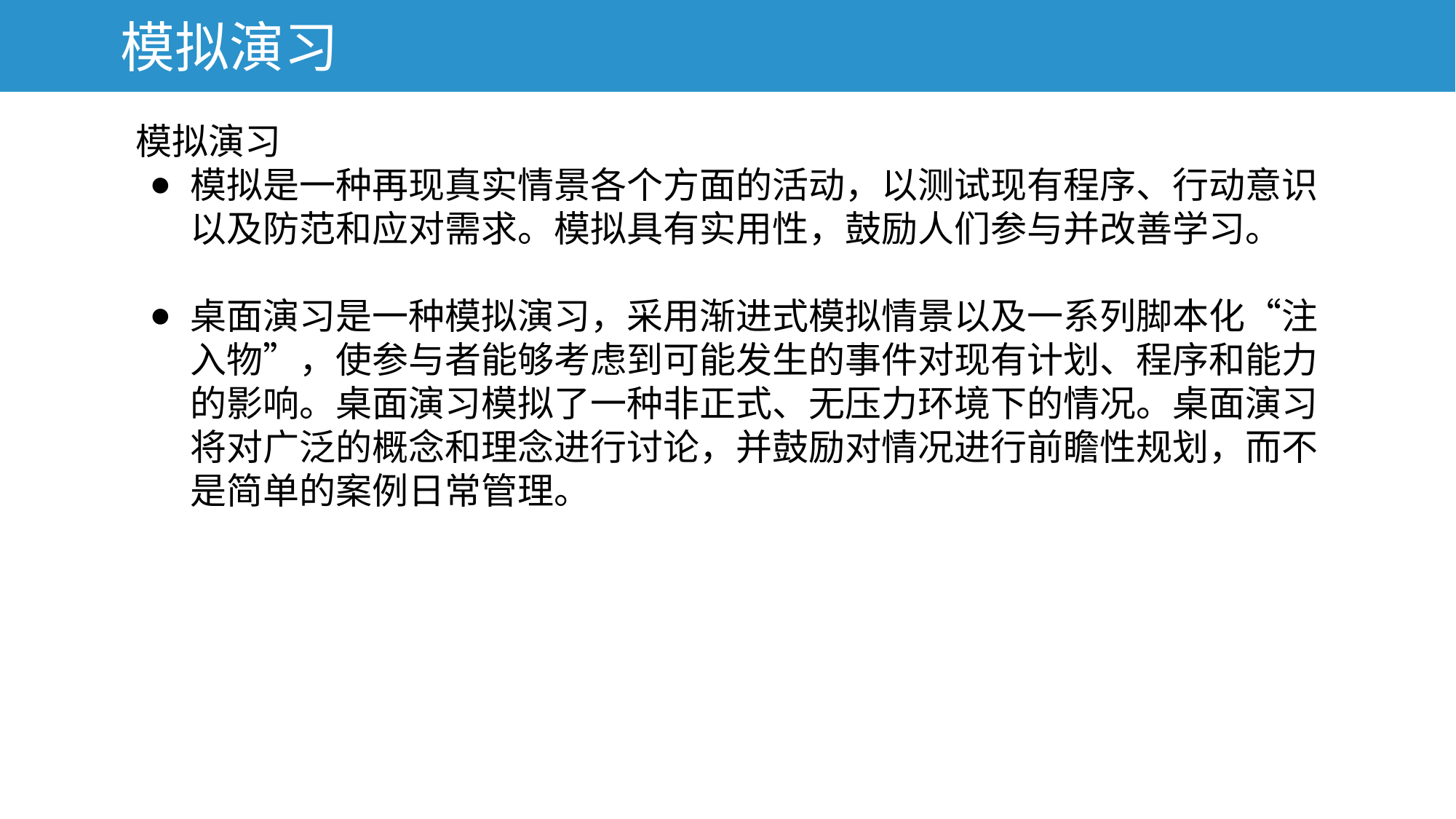

# 模拟演习
模拟演习
模拟是一种再现真实情景各个方面的活动，以测试现有程序、行动意识以及防范和应对需求。模拟具有实用性，鼓励人们参与并改善学习。

桌面演习是一种模拟演习，采用渐进式模拟情景以及一系列脚本化“注入物”，使参与者能够考虑到可能发生的事件对现有计划、程序和能力的影响。桌面演习模拟了一种非正式、无压力环境下的情况。桌面演习将对广泛的概念和理念进行讨论，并鼓励对情况进行前瞻性规划，而不是简单的案例日常管理。